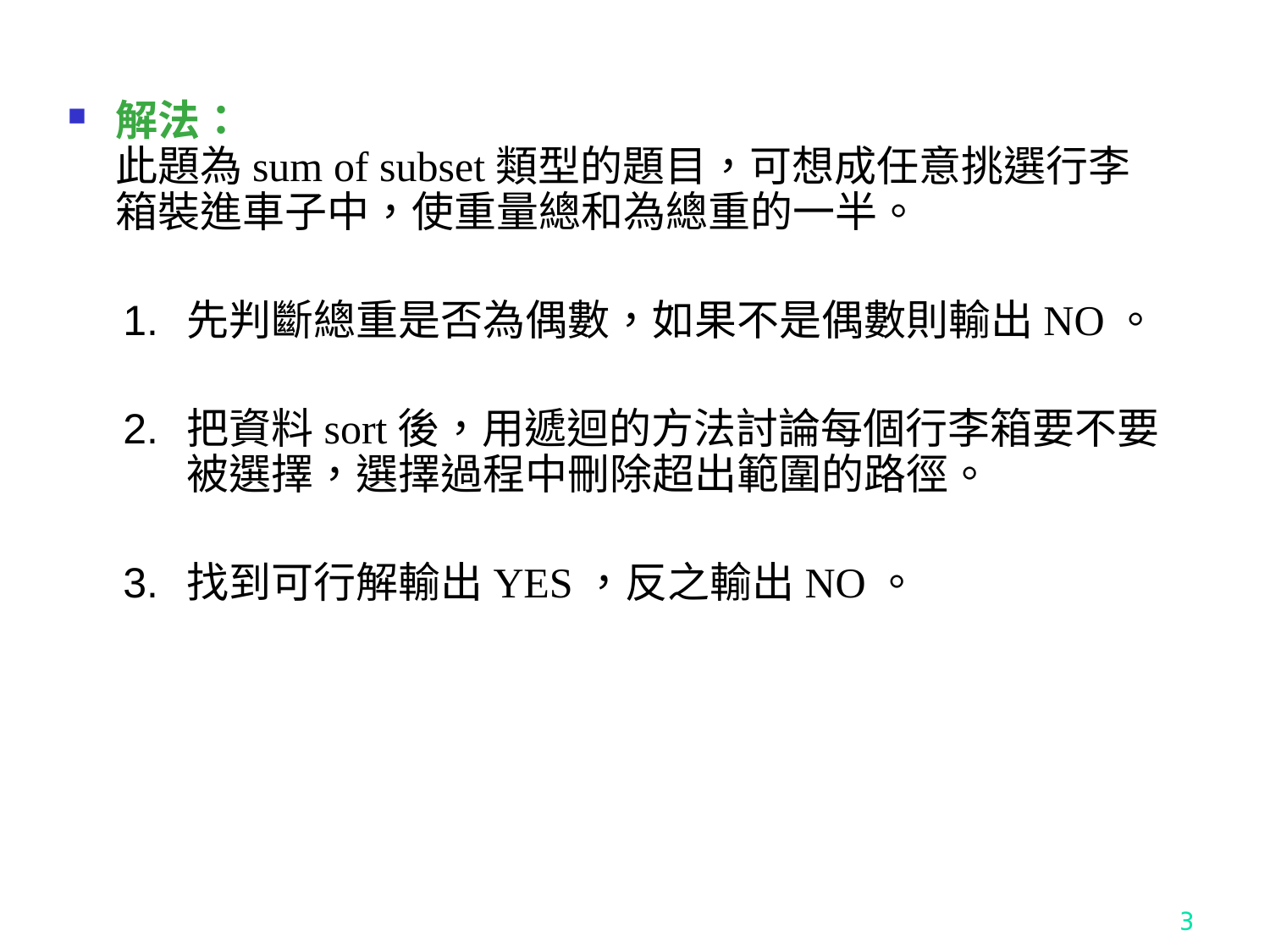

解法：
此題為sum of subset類型的題目，可想成任意挑選行李箱裝進車子中，使重量總和為總重的一半。

先判斷總重是否為偶數，如果不是偶數則輸出NO。

把資料sort後，用遞迴的方法討論每個行李箱要不要被選擇，選擇過程中刪除超出範圍的路徑。

找到可行解輸出YES，反之輸出NO。
3